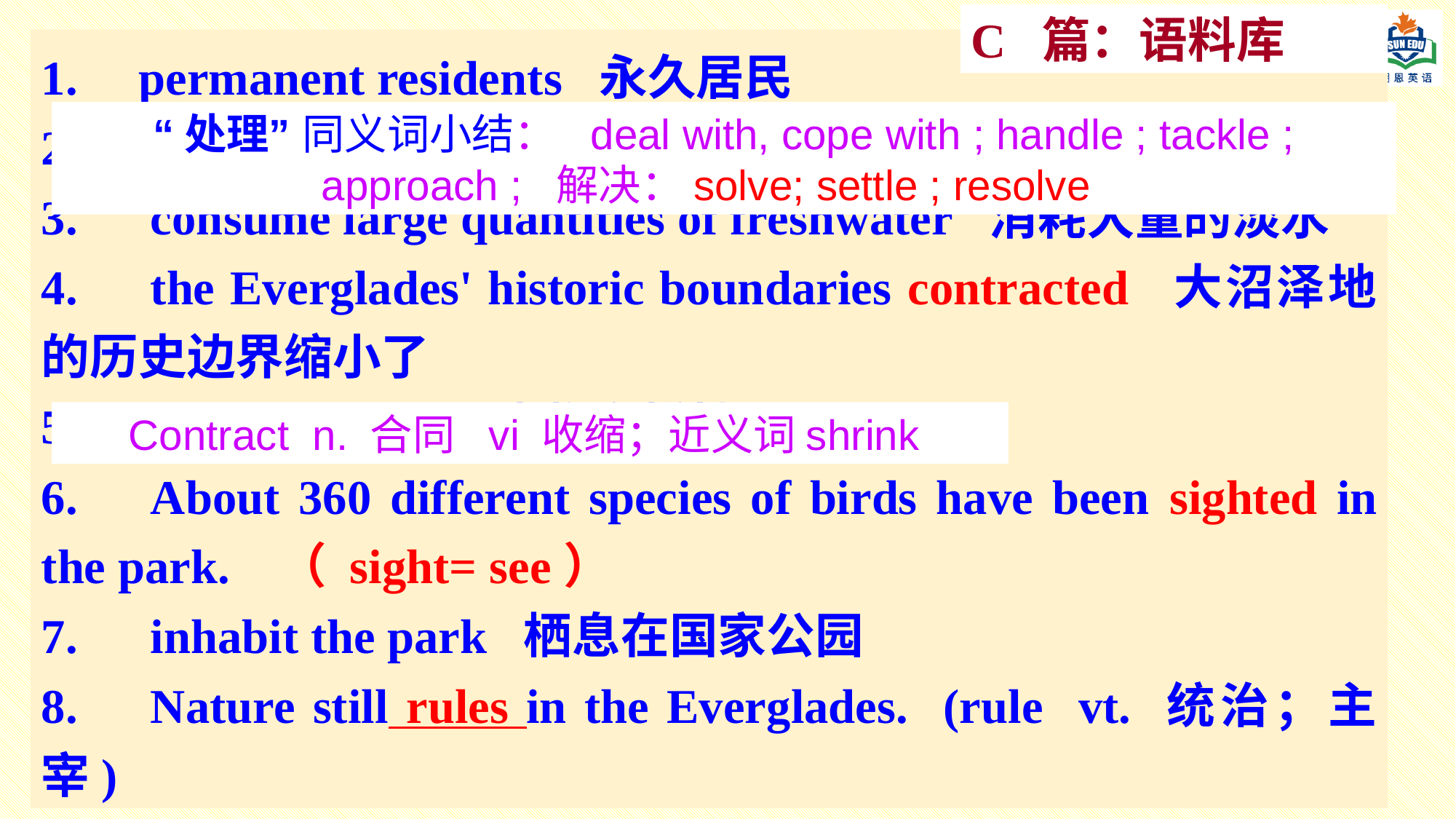

C  篇：语料库
1.     permanent residents  永久居民
2.	address that problem  处理问题
3.	consume large quantities of freshwater  消耗大量的淡水
4.	the Everglades' historic boundaries contracted  大沼泽地的历史边界缩小了
5.	 biodiversity  n. 生物多样性
6.	About 360 different species of birds have been sighted in the park.   （ sight= see）
7.	inhabit the park  栖息在国家公园
8.	Nature still rules in the Everglades.  (rule  vt. 统治；主宰)
“处理” 同义词小结：  deal with, cope with ; handle ; tackle ; approach ;  解决：solve; settle ; resolve
Contract  n. 合同  vi 收缩；近义词shrink